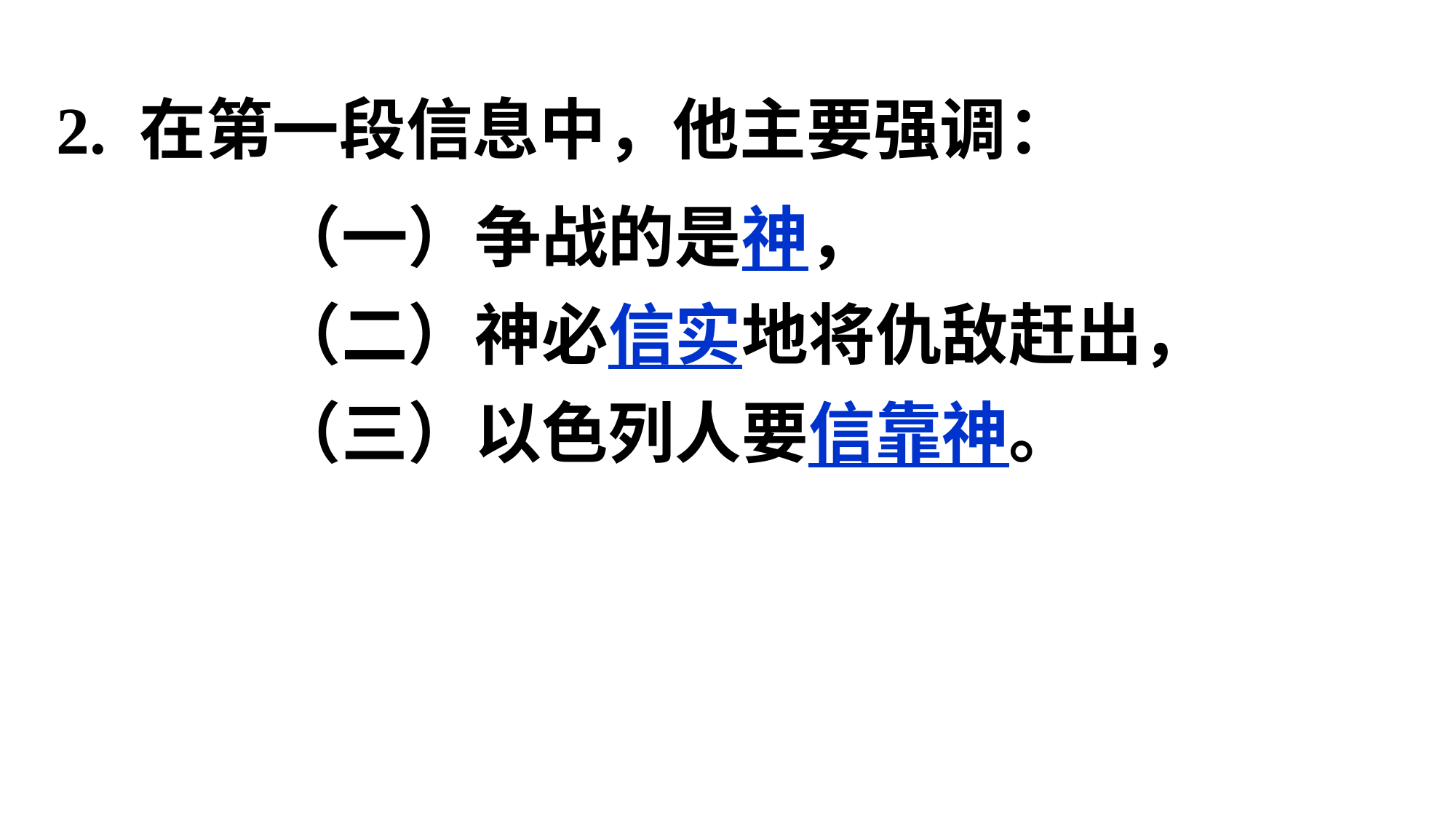

2. 在第一段信息中，他主要强调：
（一）争战的是神，
（二）神必信实地将仇敌赶出，
（三）以色列人要信靠神。